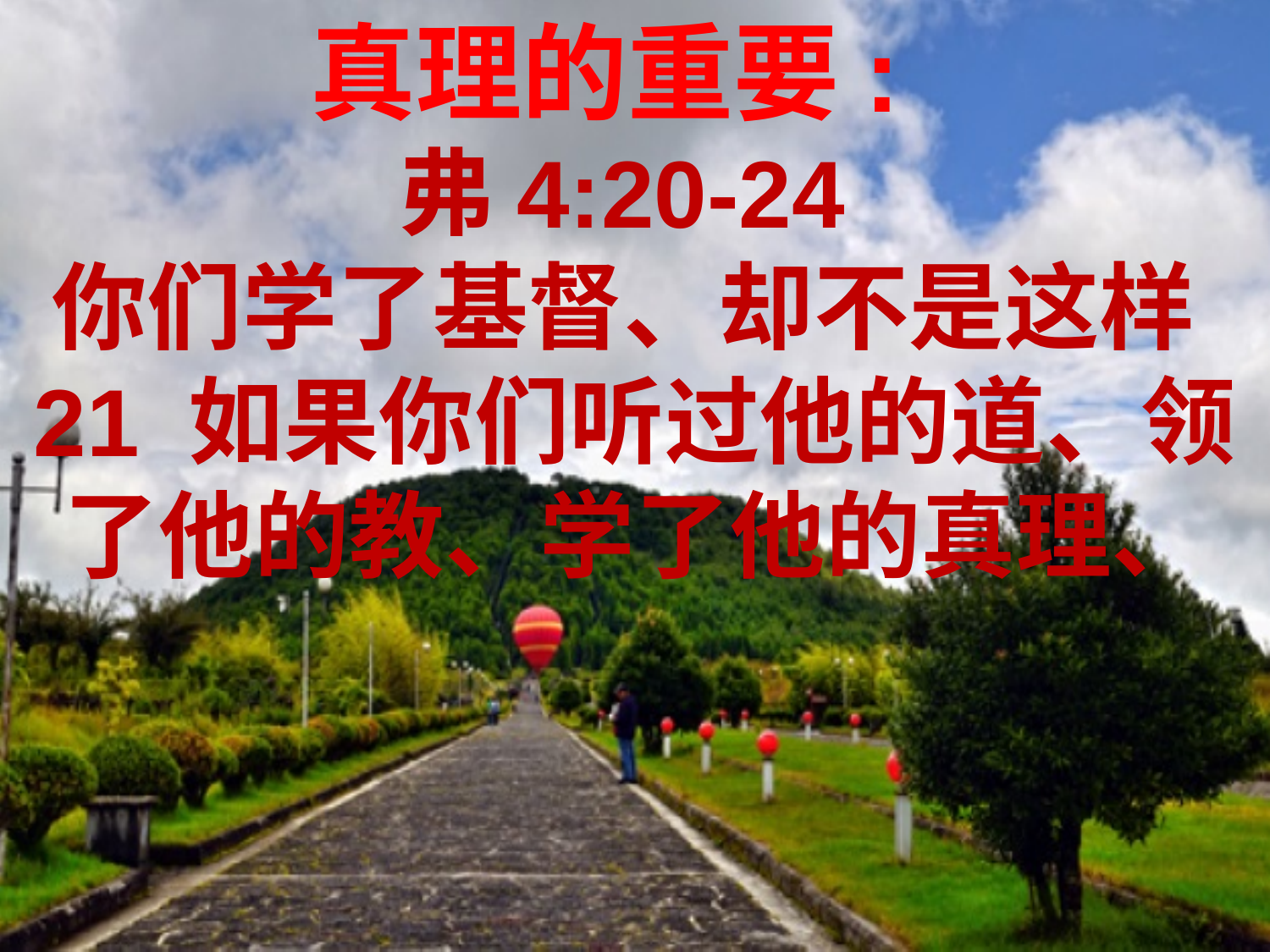

真理的重要:
弗4:20-24
你们学了基督、却不是这样21 如果你们听过他的道、领了他的教、学了他的真理、